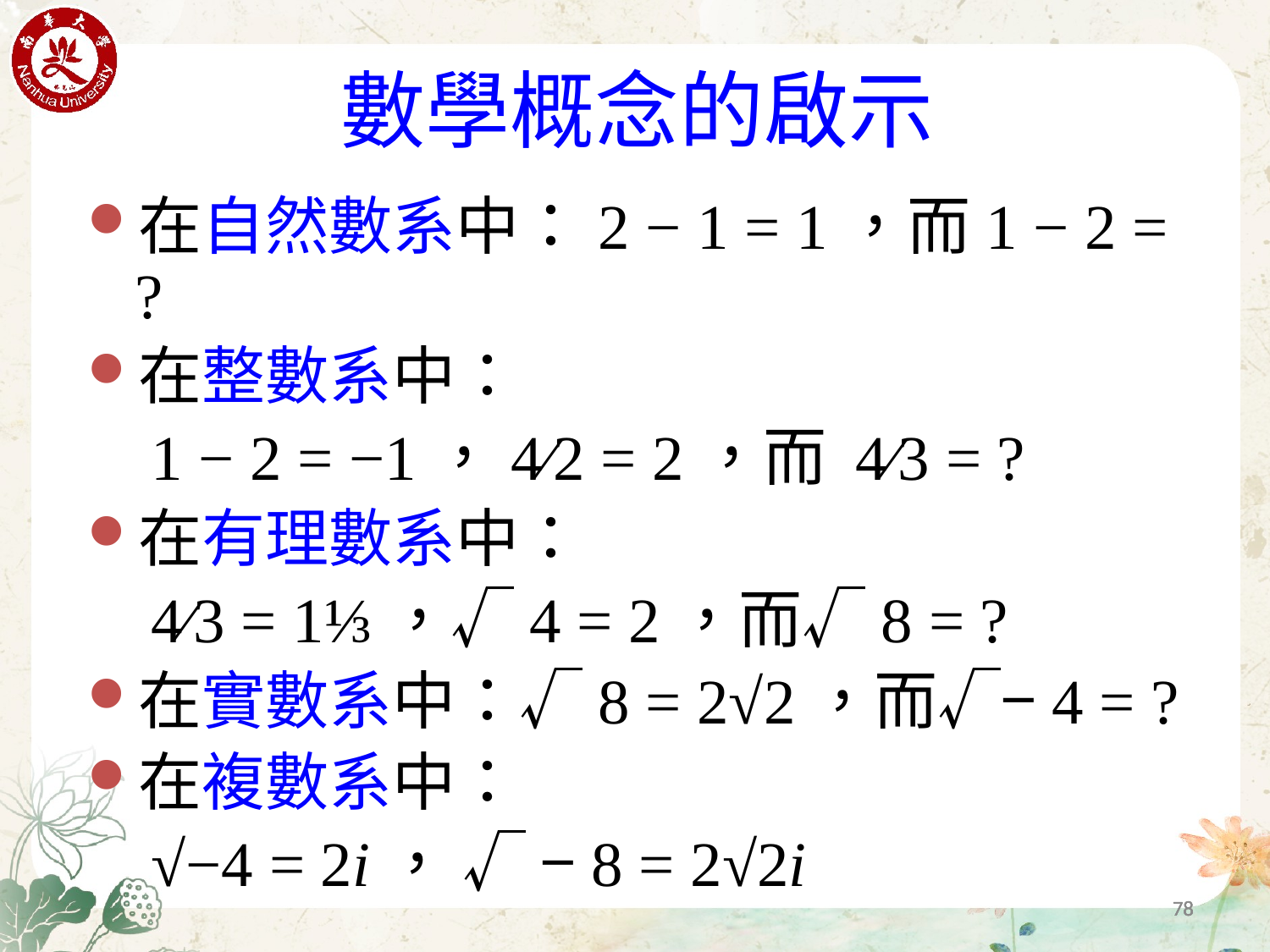

數學概念的啟示
在自然數系中：2 − 1 = 1，而1 − 2 = ?
在整數系中：
	 1 − 2 = −1，4∕2 = 2，而 4∕3 = ?
在有理數系中：
	 4∕3 = 1⅓，√4 = 2，而√8 = ?
在實數系中：√8 = 2√2，而√−4 = ?
在複數系中：
	 √−4 = 2i， √ −8 = 2√2i
78
78
78
78